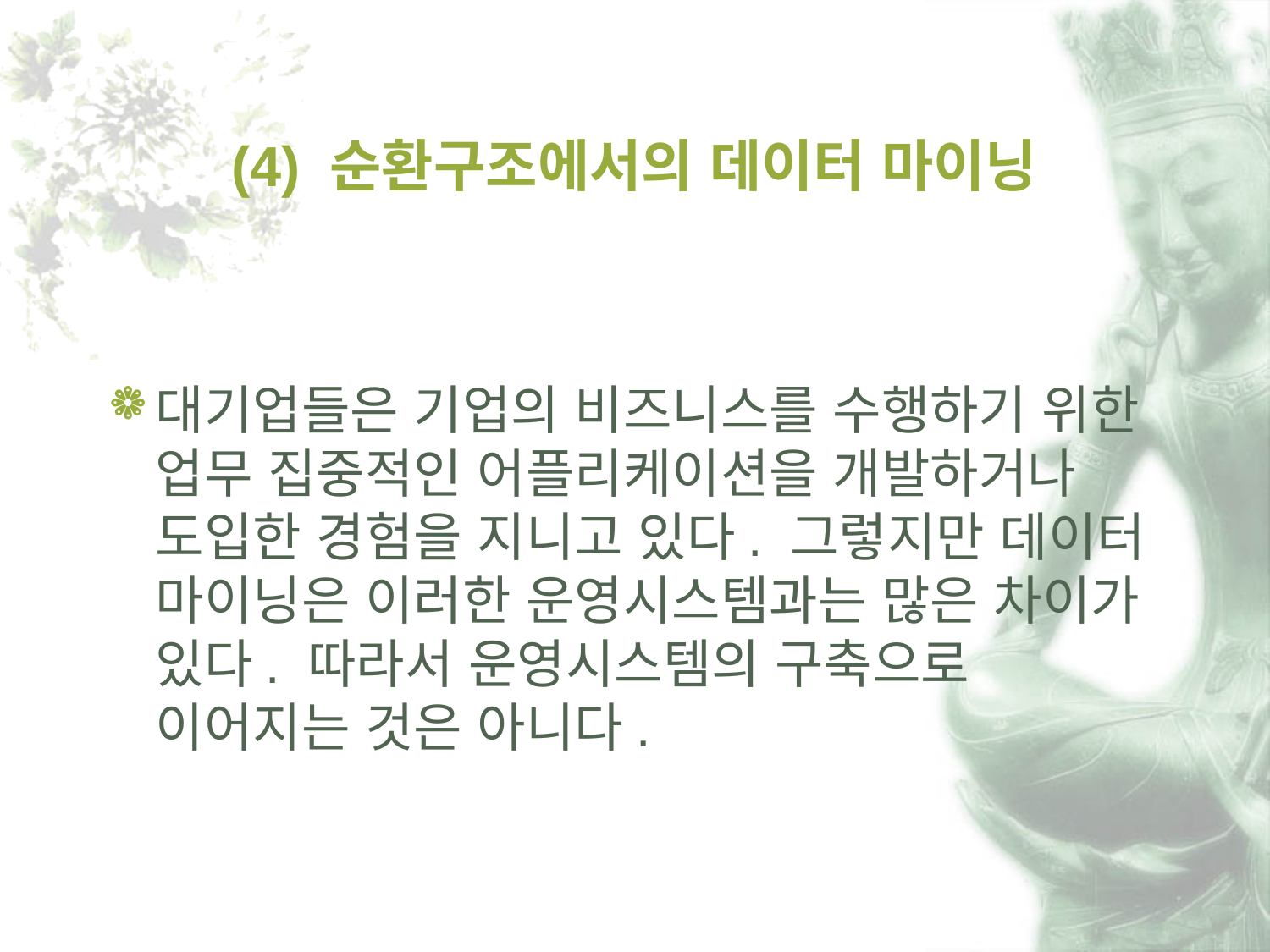

# (4) 순환구조에서의 데이터 마이닝
대기업들은 기업의 비즈니스를 수행하기 위한 업무 집중적인 어플리케이션을 개발하거나 도입한 경험을 지니고 있다. 그렇지만 데이터 마이닝은 이러한 운영시스템과는 많은 차이가 있다. 따라서 운영시스템의 구축으로 이어지는 것은 아니다.